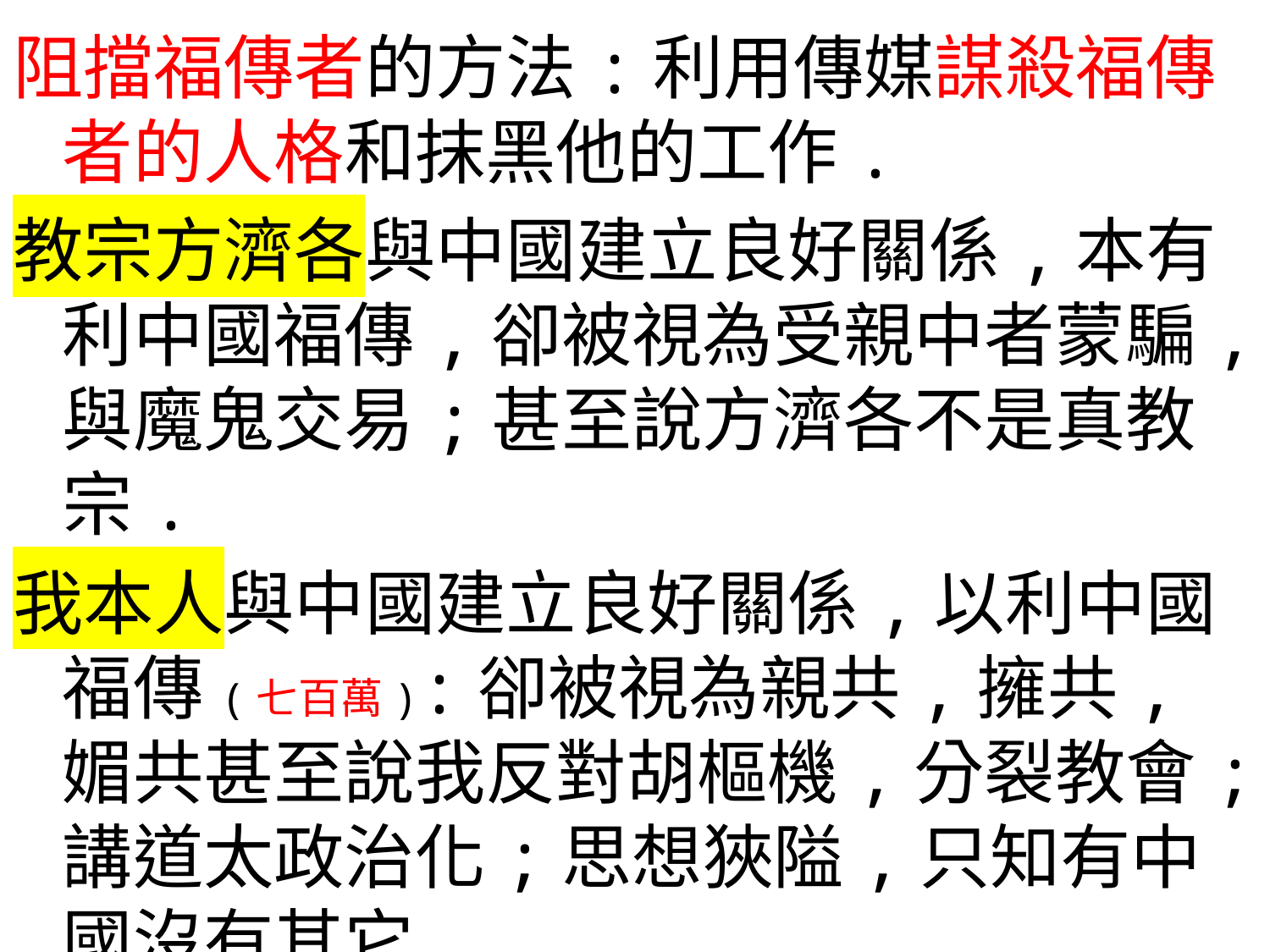

阻擋福傳者的方法:利用傳媒謀殺福傳者的人格和抹黑他的工作.
教宗方濟各與中國建立良好關係,本有利中國福傳,卻被視為受親中者蒙騙,與魔鬼交易;甚至說方濟各不是真教宗.
我本人與中國建立良好關係,以利中國福傳(七百萬):卻被視為親共,擁共,媚共甚至說我反對胡樞機,分裂教會;講道太政治化;思想狹隘,只知有中國沒有其它.
誰為福傳者洗脫罪名,其實也有助福傳!